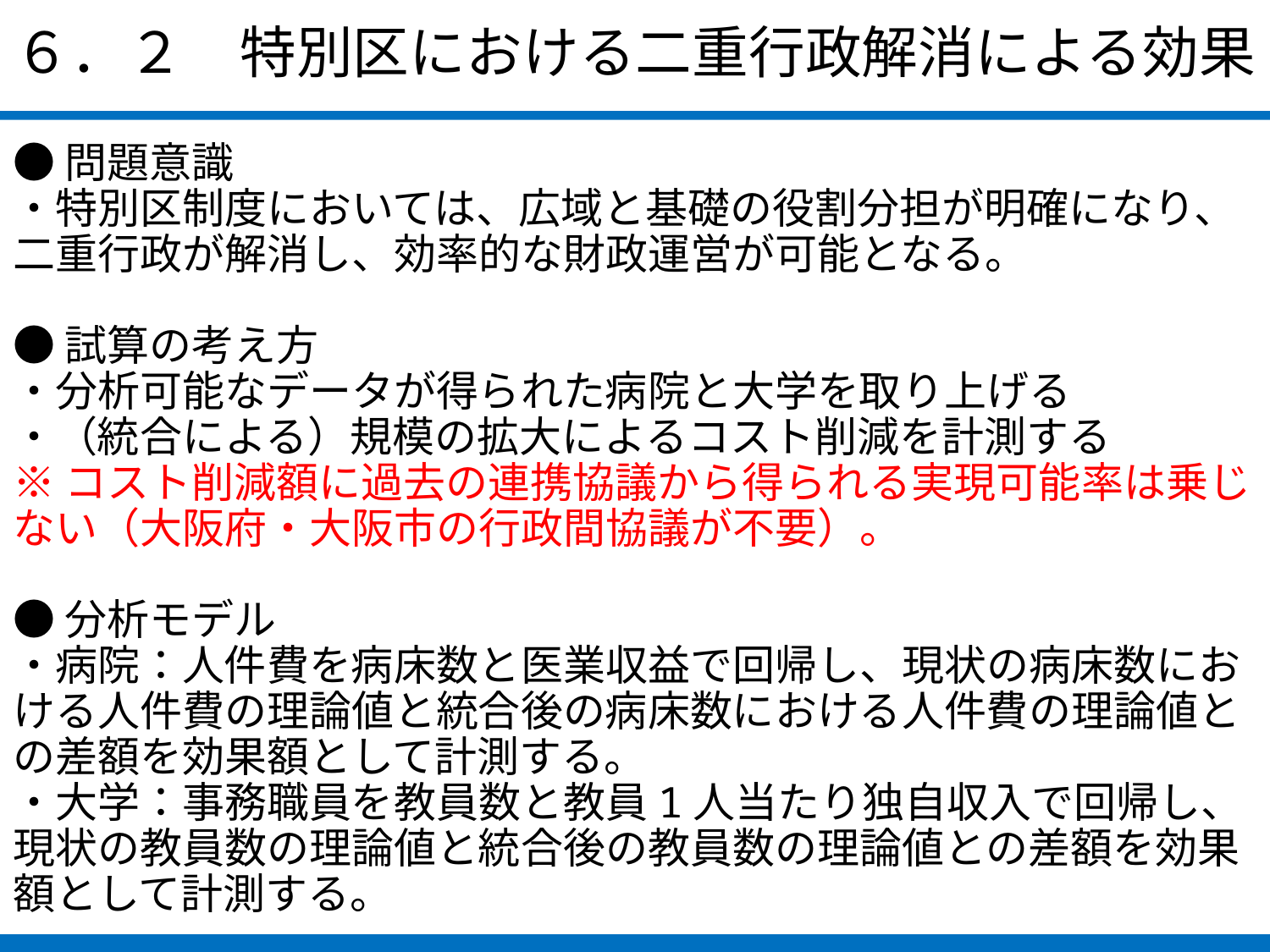

６．２　特別区における二重行政解消による効果

●問題意識
・特別区制度においては、広域と基礎の役割分担が明確になり、二重行政が解消し、効率的な財政運営が可能となる。

●試算の考え方
・分析可能なデータが得られた病院と大学を取り上げる
・（統合による）規模の拡大によるコスト削減を計測する
※コスト削減額に過去の連携協議から得られる実現可能率は乗じない（大阪府・大阪市の行政間協議が不要）。

●分析モデル
・病院：人件費を病床数と医業収益で回帰し、現状の病床数における人件費の理論値と統合後の病床数における人件費の理論値との差額を効果額として計測する。
・大学：事務職員を教員数と教員1人当たり独自収入で回帰し、現状の教員数の理論値と統合後の教員数の理論値との差額を効果額として計測する。